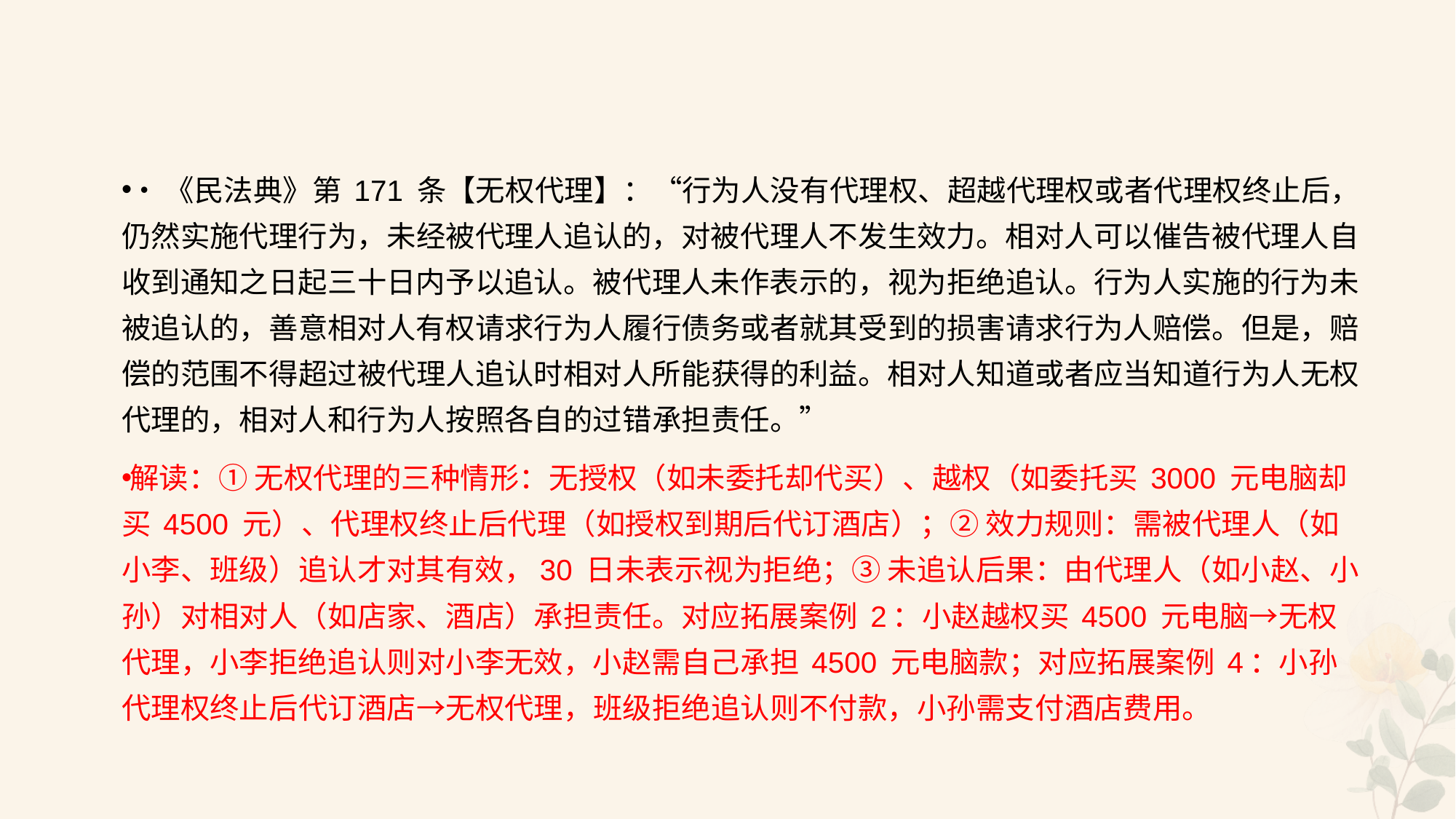

#
•《民法典》第 171 条【无权代理】：“行为人没有代理权、超越代理权或者代理权终止后，仍然实施代理行为，未经被代理人追认的，对被代理人不发生效力。相对人可以催告被代理人自收到通知之日起三十日内予以追认。被代理人未作表示的，视为拒绝追认。行为人实施的行为未被追认的，善意相对人有权请求行为人履行债务或者就其受到的损害请求行为人赔偿。但是，赔偿的范围不得超过被代理人追认时相对人所能获得的利益。相对人知道或者应当知道行为人无权代理的，相对人和行为人按照各自的过错承担责任。”
解读：① 无权代理的三种情形：无授权（如未委托却代买）、越权（如委托买 3000 元电脑却买 4500 元）、代理权终止后代理（如授权到期后代订酒店）；② 效力规则：需被代理人（如小李、班级）追认才对其有效，30 日未表示视为拒绝；③ 未追认后果：由代理人（如小赵、小孙）对相对人（如店家、酒店）承担责任。对应拓展案例 2：小赵越权买 4500 元电脑→无权代理，小李拒绝追认则对小李无效，小赵需自己承担 4500 元电脑款；对应拓展案例 4：小孙代理权终止后代订酒店→无权代理，班级拒绝追认则不付款，小孙需支付酒店费用。